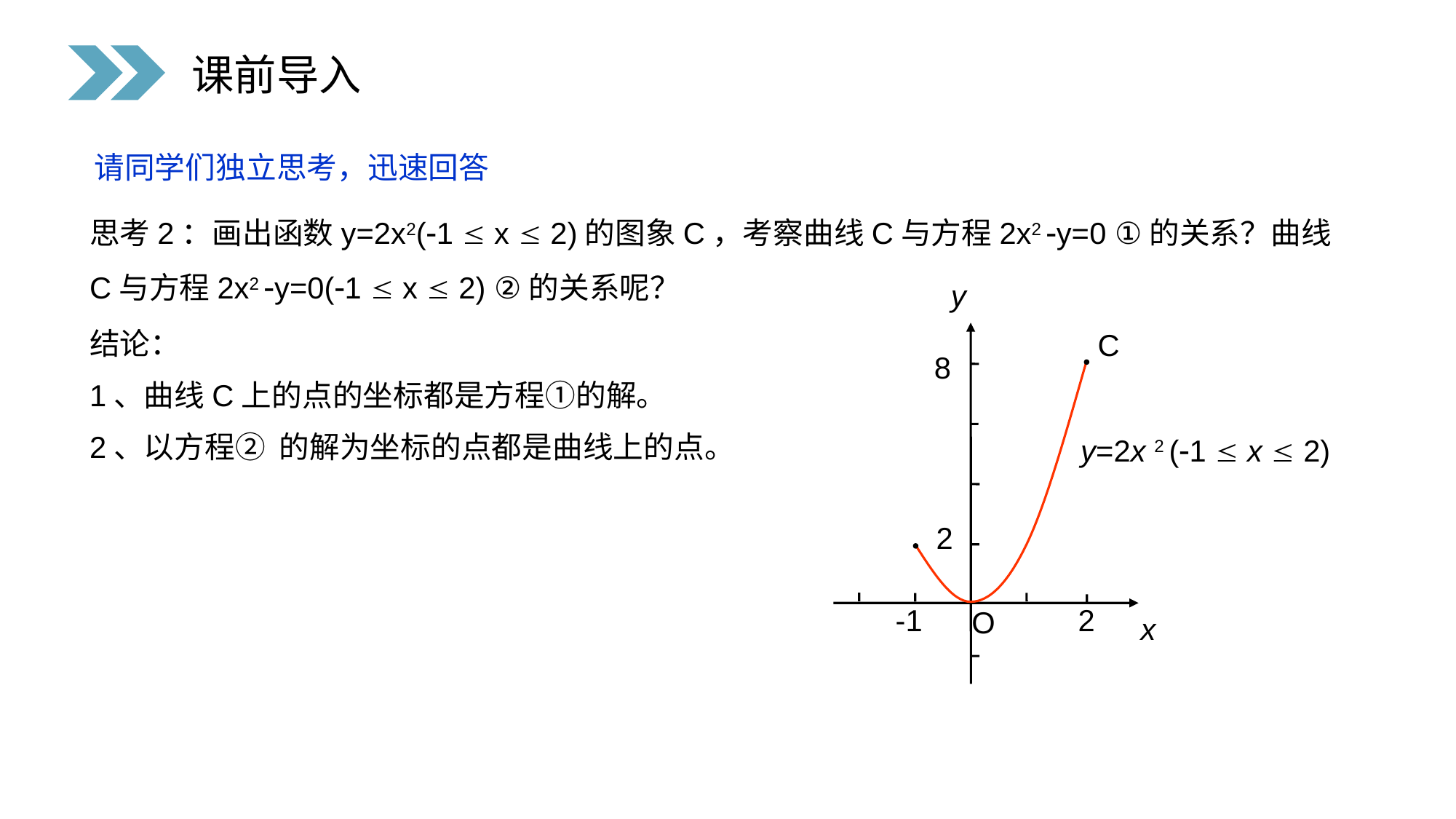

课前导入
请同学们独立思考，迅速回答
思考2：画出函数y=2x2(−1 ≤ x ≤ 2)的图象C，考察曲线C与方程2x2 −y=0 ①的关系？曲线
C与方程2x2 −y=0(−1 ≤ x ≤ 2) ②的关系呢？
y
C

y=2x 2 (−1 ≤ x ≤ 2)

8

2

-1
2
O

x

结论：
1、曲线C上的点的坐标都是方程①的解。
2、以方程②  的解为坐标的点都是曲线上的点。